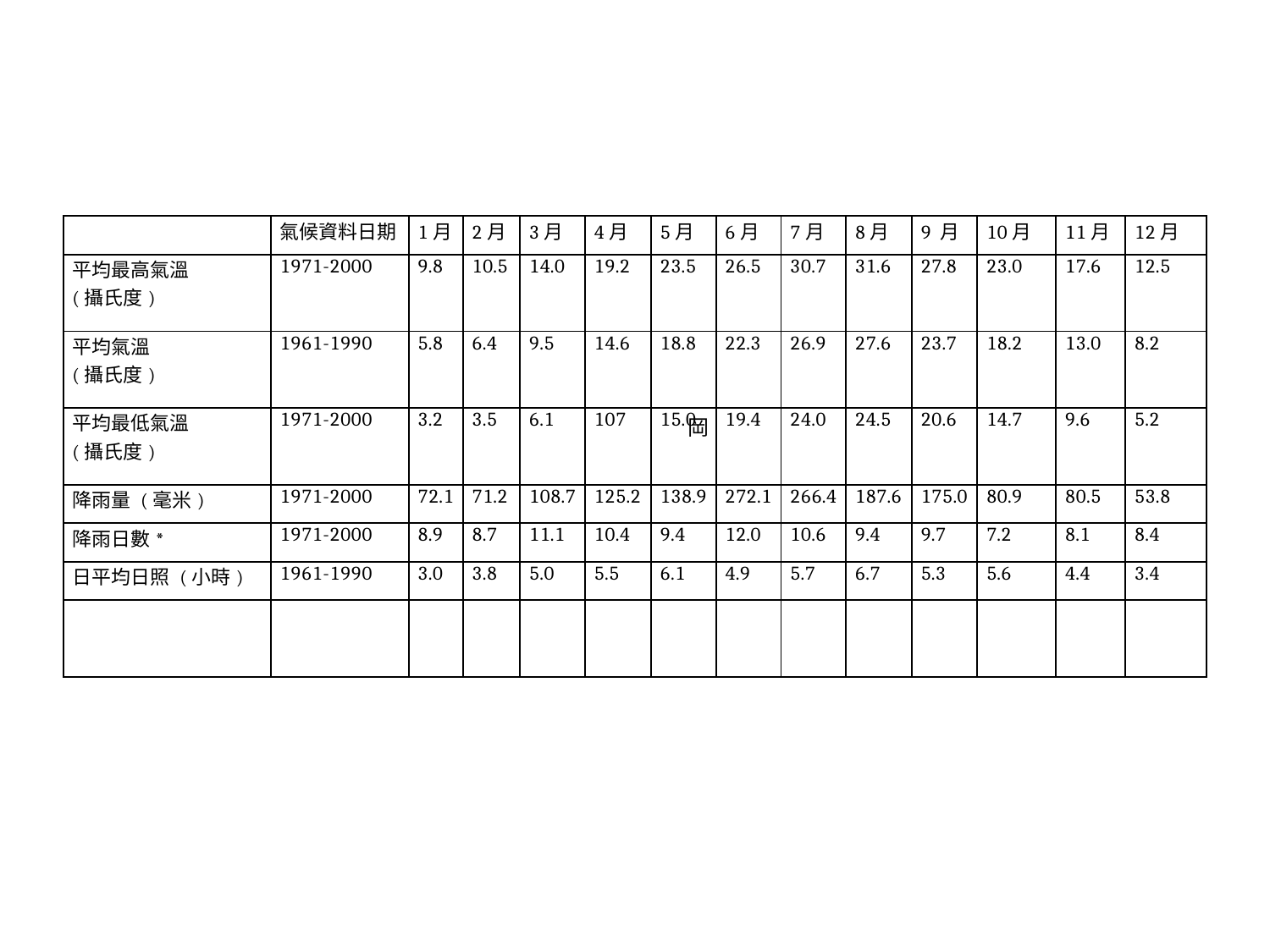

#
|  | 氣候資料日期 | 1月 | 2月 | 3月 | 4月 | 5月 | 6月 | 7月 | 8月 | 9 月 | 10月 | 11月 | 12月 |
| --- | --- | --- | --- | --- | --- | --- | --- | --- | --- | --- | --- | --- | --- |
| 平均最高氣溫 (攝氏度) | 1971-2000 | 9.8 | 10.5 | 14.0 | 19.2 | 23.5 | 26.5 | 30.7 | 31.6 | 27.8 | 23.0 | 17.6 | 12.5 |
| 平均氣溫 (攝氏度) | 1961-1990 | 5.8 | 6.4 | 9.5 | 14.6 | 18.8 | 22.3 | 26.9 | 27.6 | 23.7 | 18.2 | 13.0 | 8.2 |
| 平均最低氣溫 (攝氏度) | 1971-2000 | 3.2 | 3.5 | 6.1 | 107 | 15.0 | 19.4 | 24.0 | 24.5 | 20.6 | 14.7 | 9.6 | 5.2 |
| 降雨量 (毫米) | 1971-2000 | 72.1 | 71.2 | 108.7 | 125.2 | 138.9 | 272.1 | 266.4 | 187.6 | 175.0 | 80.9 | 80.5 | 53.8 |
| 降雨日數\* | 1971-2000 | 8.9 | 8.7 | 11.1 | 10.4 | 9.4 | 12.0 | 10.6 | 9.4 | 9.7 | 7.2 | 8.1 | 8.4 |
| 日平均日照 (小時) | 1961-1990 | 3.0 | 3.8 | 5.0 | 5.5 | 6.1 | 4.9 | 5.7 | 6.7 | 5.3 | 5.6 | 4.4 | 3.4 |
|  |  |  |  |  |  |  |  |  |  |  |  |  |  |
岡